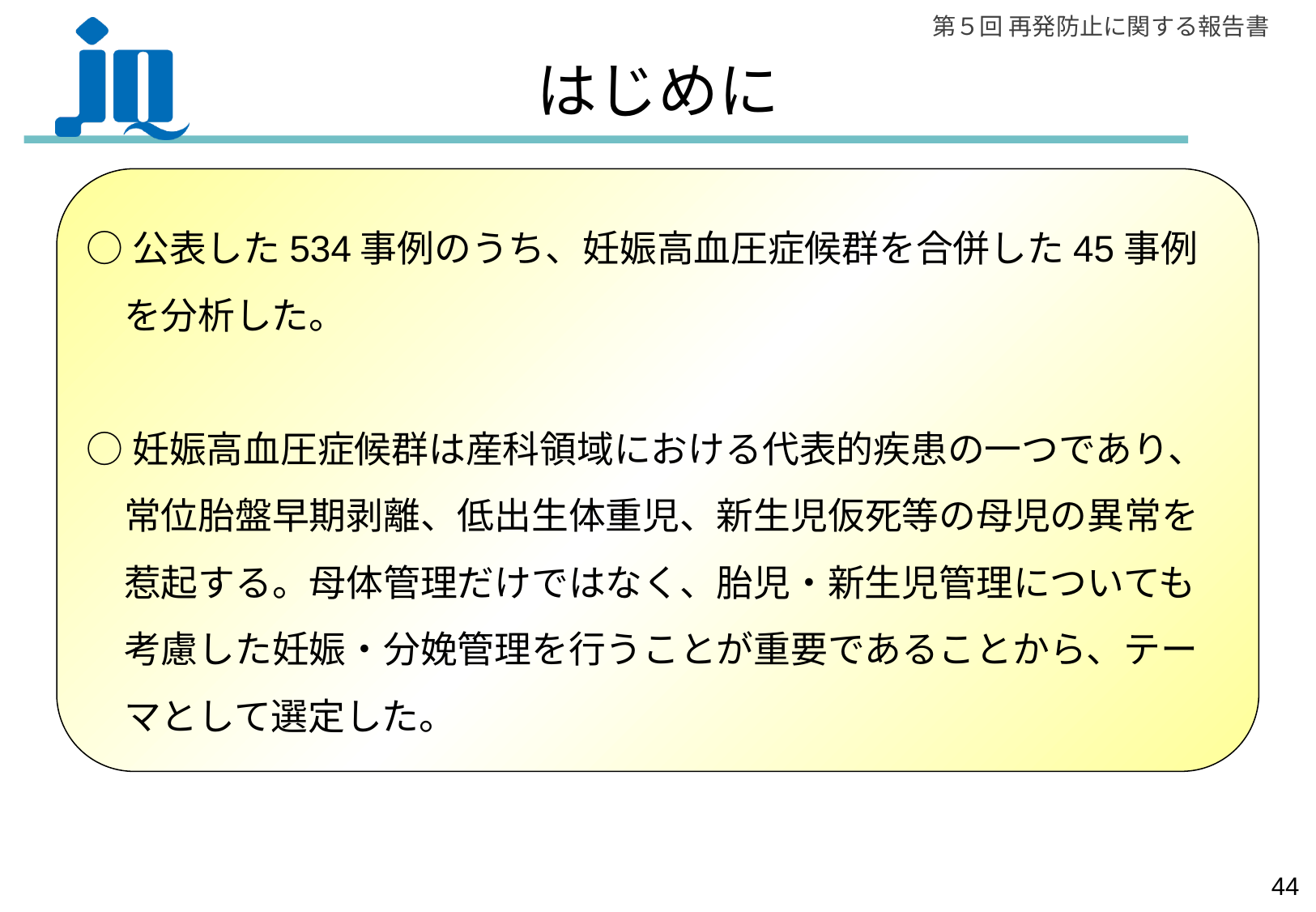

# はじめに
○公表した534事例のうち、妊娠高血圧症候群を合併した45事例を分析した。

○妊娠高血圧症候群は産科領域における代表的疾患の一つであり、常位胎盤早期剥離、低出生体重児、新生児仮死等の母児の異常を惹起する。母体管理だけではなく、胎児・新生児管理についても考慮した妊娠・分娩管理を行うことが重要であることから、テーマとして選定した。
44